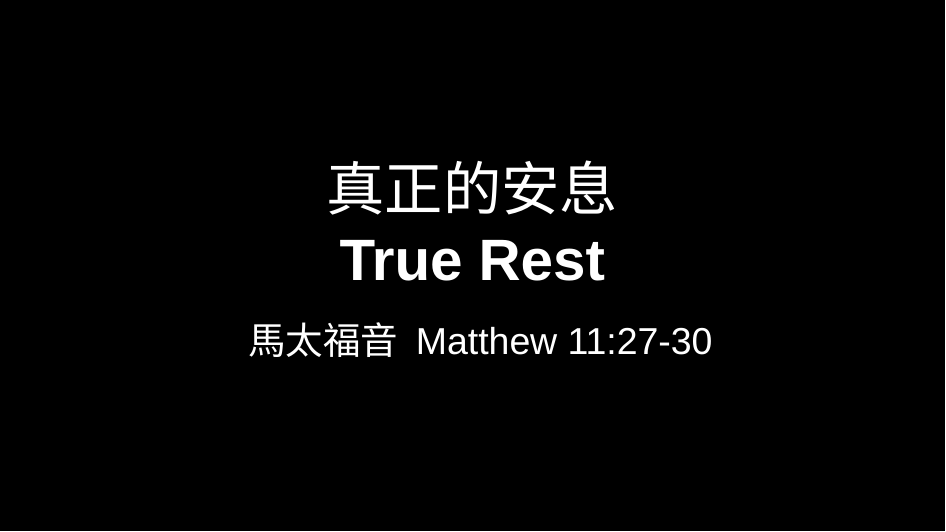

# 真正的安息 True Rest
馬太福音 Matthew 11:27-30